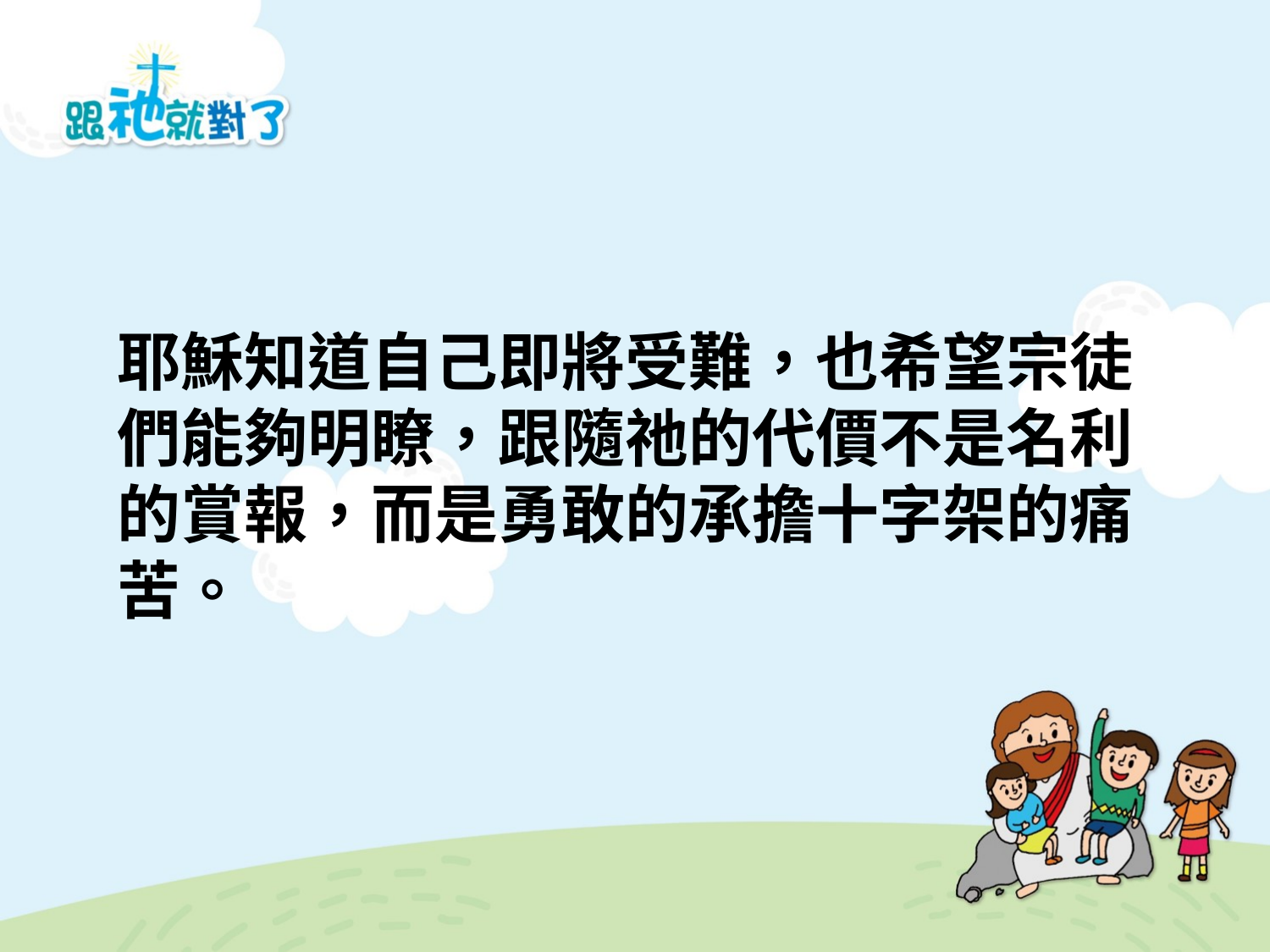

耶穌知道自己即將受難，也希望宗徒們能夠明瞭，跟隨祂的代價不是名利的賞報，而是勇敢的承擔十字架的痛苦。